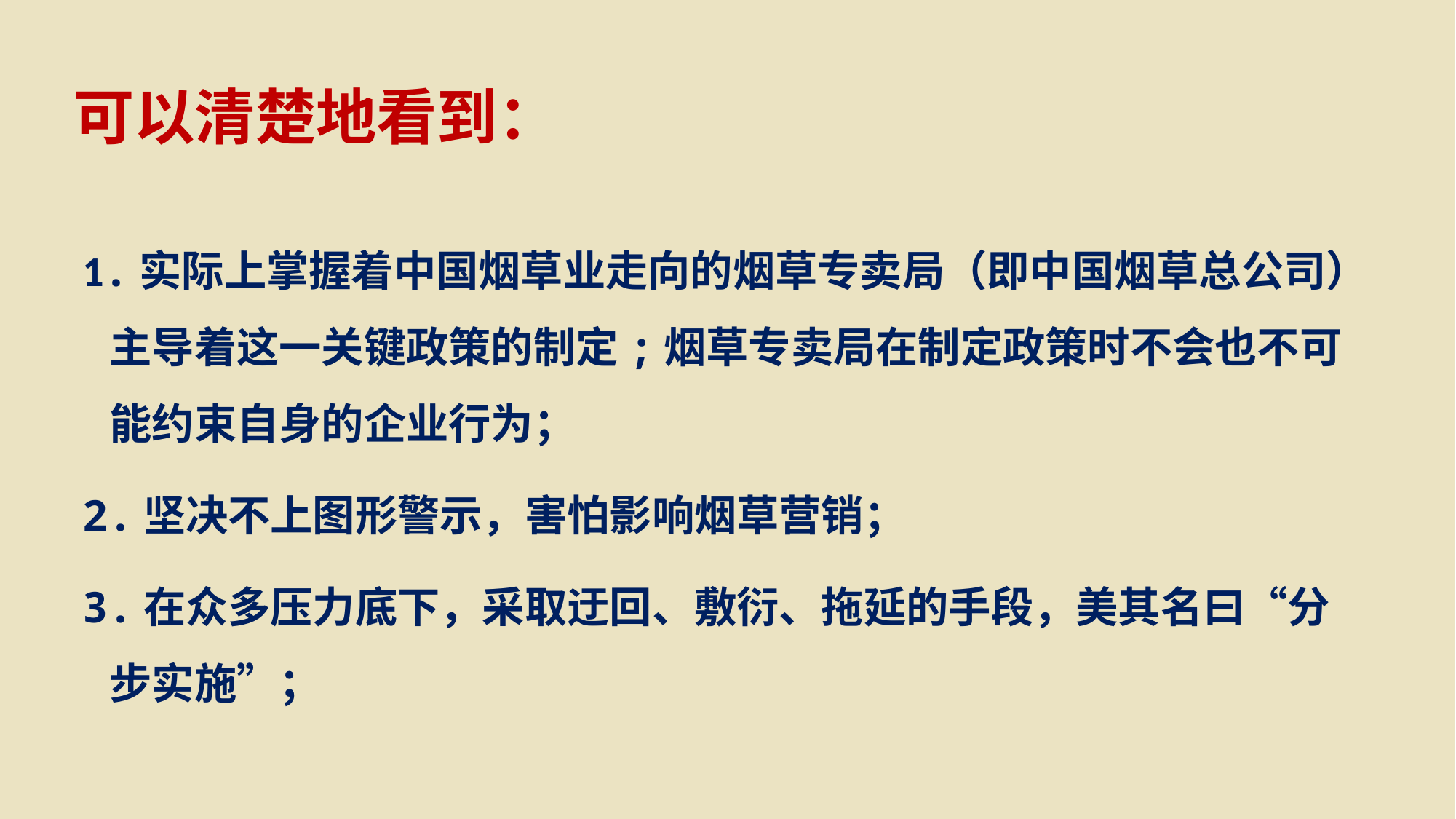

# 可以清楚地看到：
1.实际上掌握着中国烟草业走向的烟草专卖局（即中国烟草总公司）主导着这一关键政策的制定;烟草专卖局在制定政策时不会也不可能约束自身的企业行为；
2.坚决不上图形警示，害怕影响烟草营销；
3.在众多压力底下，采取迂回、敷衍、拖延的手段，美其名曰“分步实施”；